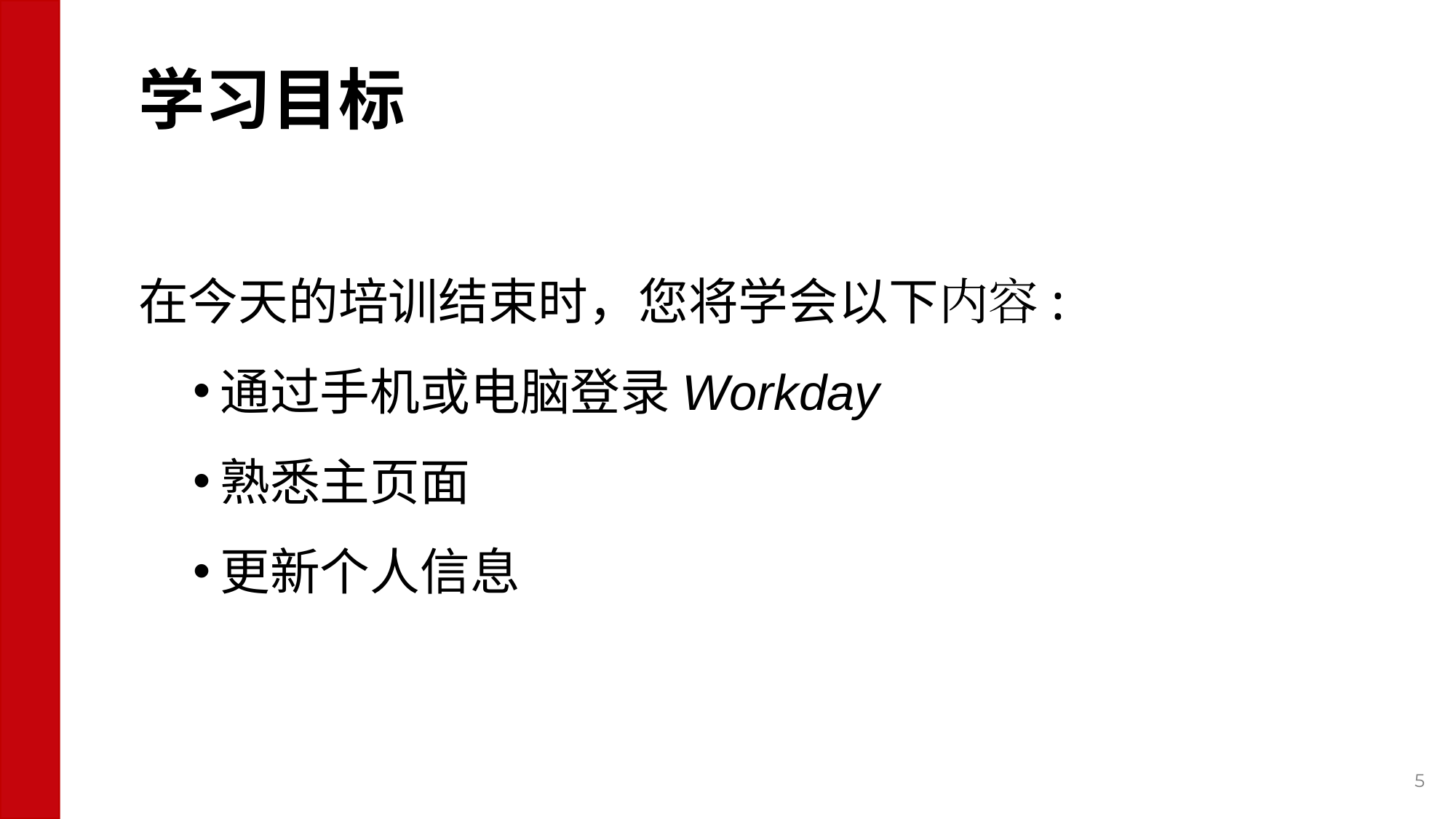

# 学习目标
在今天的培训结束时，您将学会以下内容:
通过手机或电脑登录Workday
熟悉主页面
更新个人信息
5